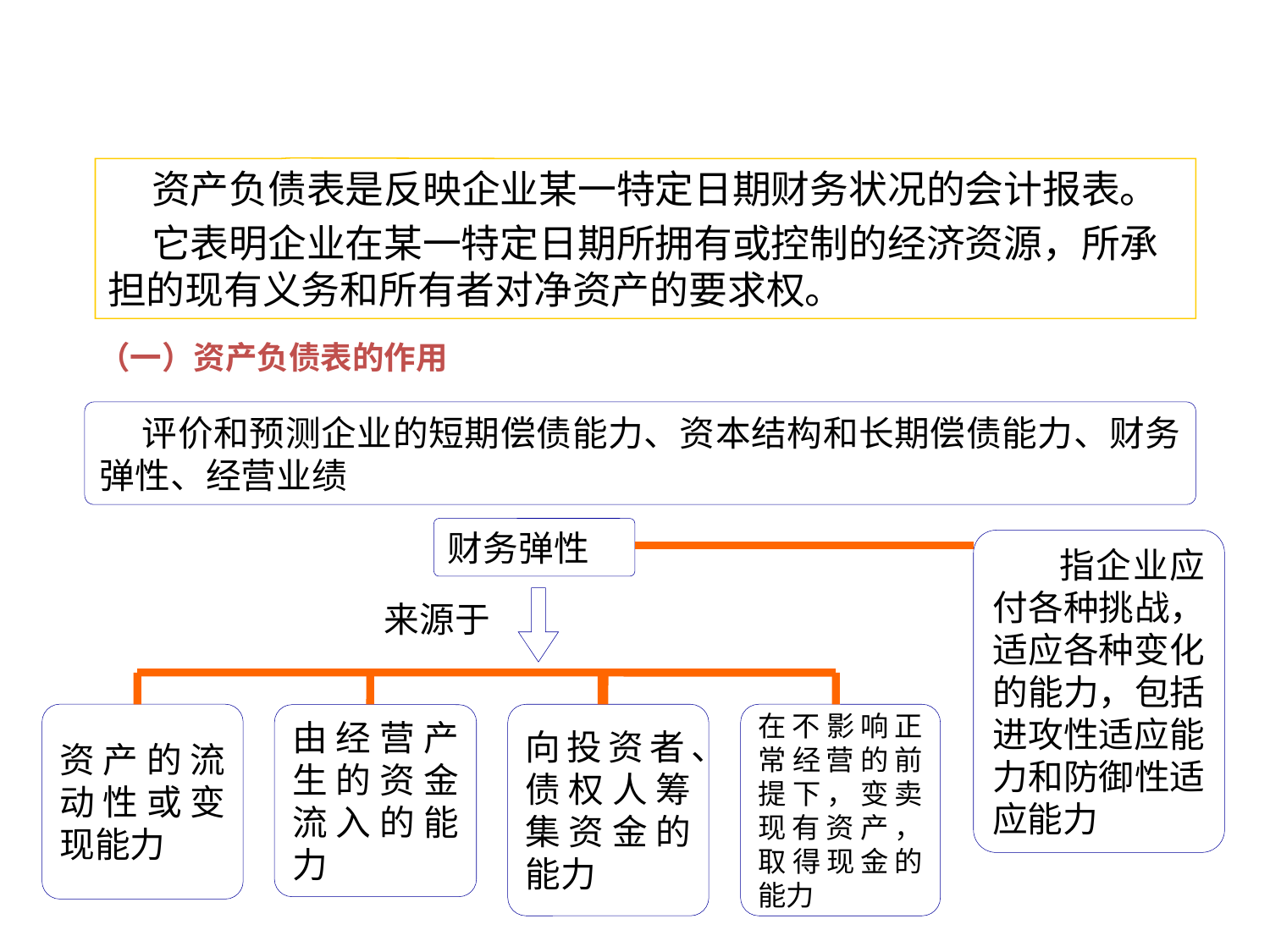

一、概念及作用
    资产负债表是反映企业某一特定日期财务状况的会计报表。
    它表明企业在某一特定日期所拥有或控制的经济资源，所承担的现有义务和所有者对净资产的要求权。
（一）资产负债表的作用
    评价和预测企业的短期偿债能力、资本结构和长期偿债能力、财务弹性、经营业绩
财务弹性
      指企业应付各种挑战，适应各种变化的能力，包括进攻性适应能力和防御性适应能力
来源于

资产的流动性或变现能力
向投资者、债权人筹集资金的能力
在不影响正常经营的前提下，变卖现有资产，取得现金的能力
由经营产生的资金流入的能力